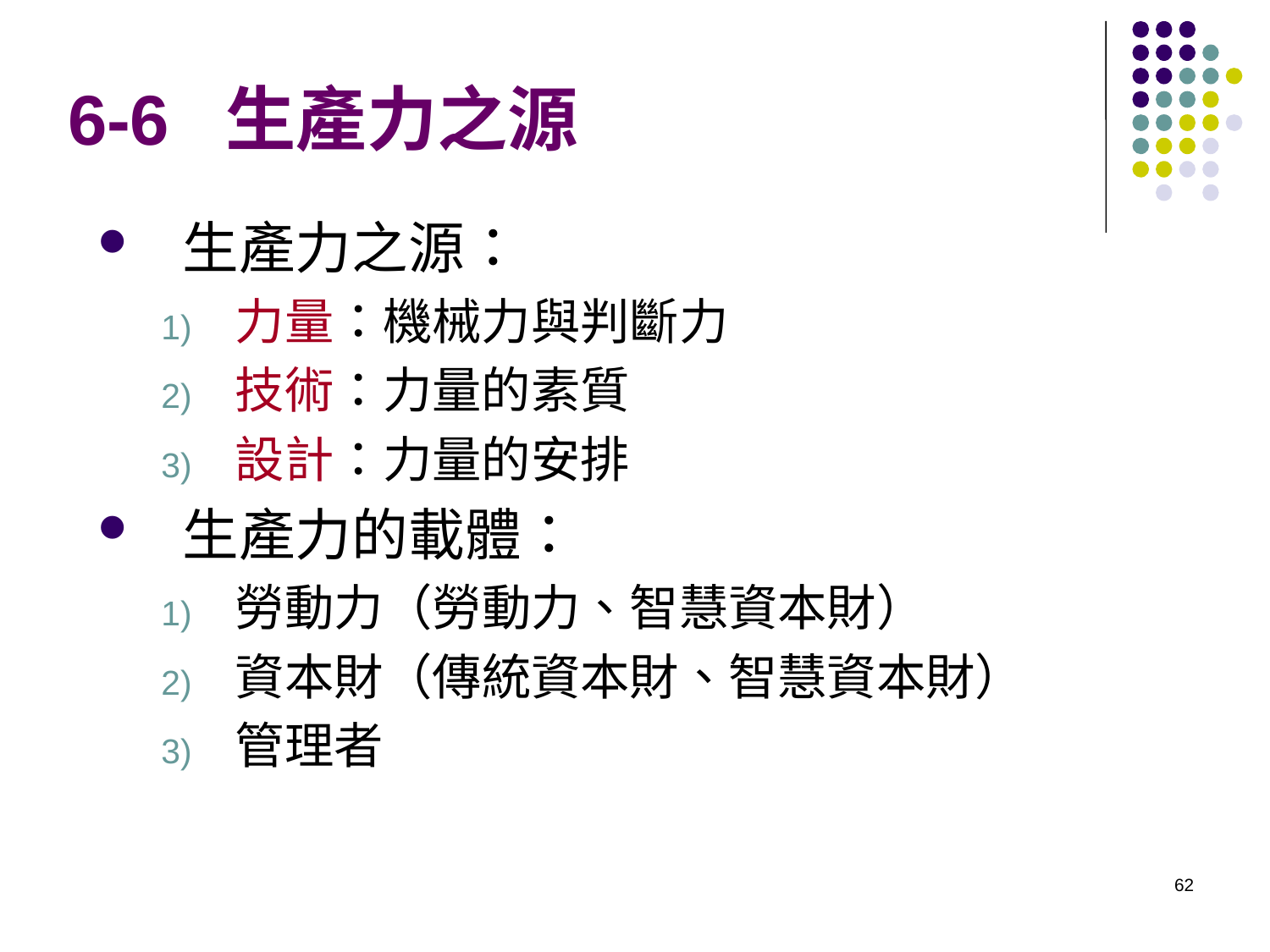

# 6-6  生產力之源
生產力之源：
力量：機械力與判斷力
技術：力量的素質
設計：力量的安排
生產力的載體：
勞動力（勞動力、智慧資本財）
資本財（傳統資本財、智慧資本財）
管理者
62